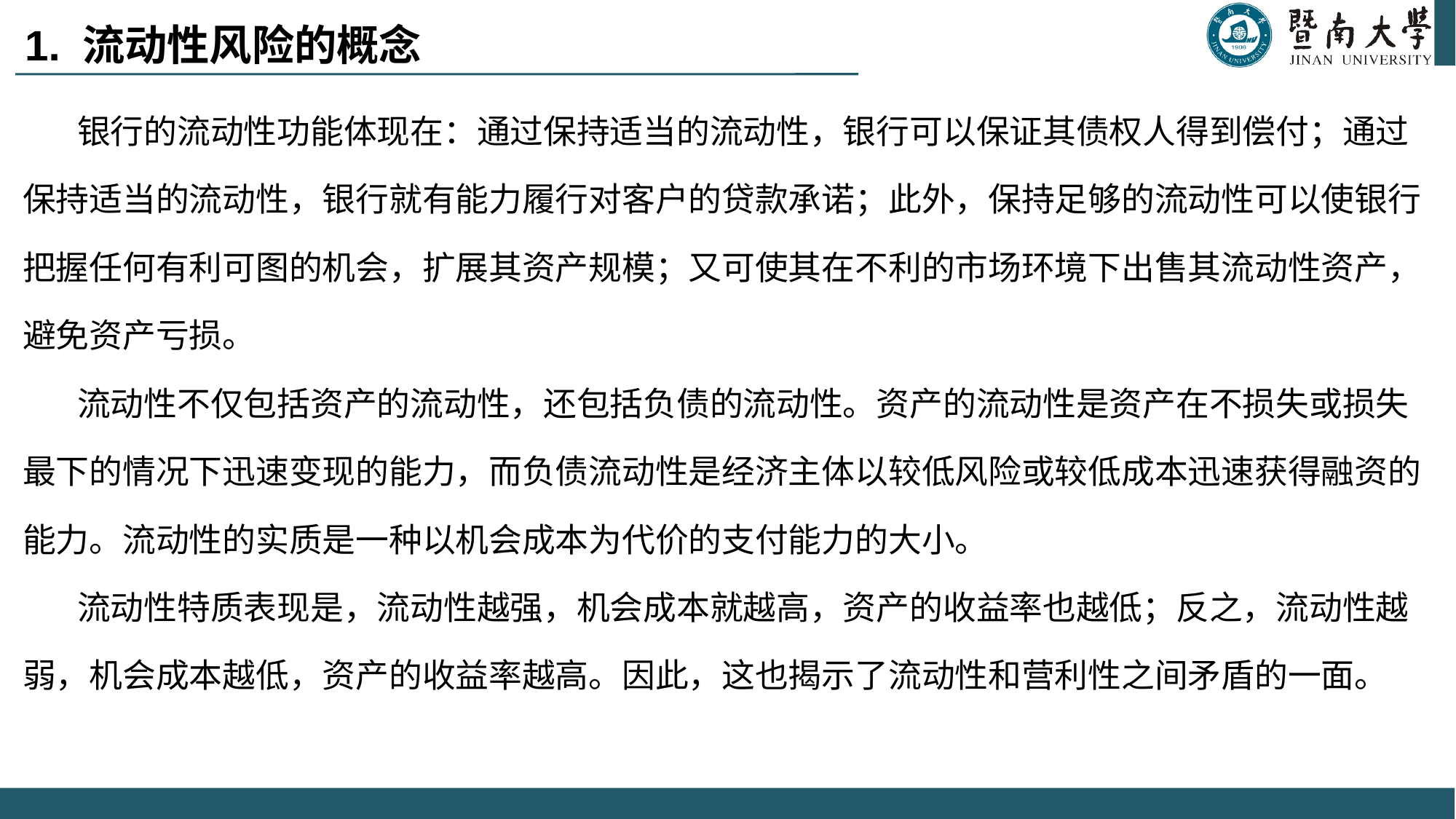

1. 流动性风险的概念

银行的流动性功能体现在：通过保持适当的流动性，银行可以保证其债权人得到偿付；通过保持适当的流动性，银行就有能力履行对客户的贷款承诺；此外，保持足够的流动性可以使银行把握任何有利可图的机会，扩展其资产规模；又可使其在不利的市场环境下出售其流动性资产，避免资产亏损。
流动性不仅包括资产的流动性，还包括负债的流动性。资产的流动性是资产在不损失或损失最下的情况下迅速变现的能力，而负债流动性是经济主体以较低风险或较低成本迅速获得融资的能力。流动性的实质是一种以机会成本为代价的支付能力的大小。
流动性特质表现是，流动性越强，机会成本就越高，资产的收益率也越低；反之，流动性越弱，机会成本越低，资产的收益率越高。因此，这也揭示了流动性和营利性之间矛盾的一面。